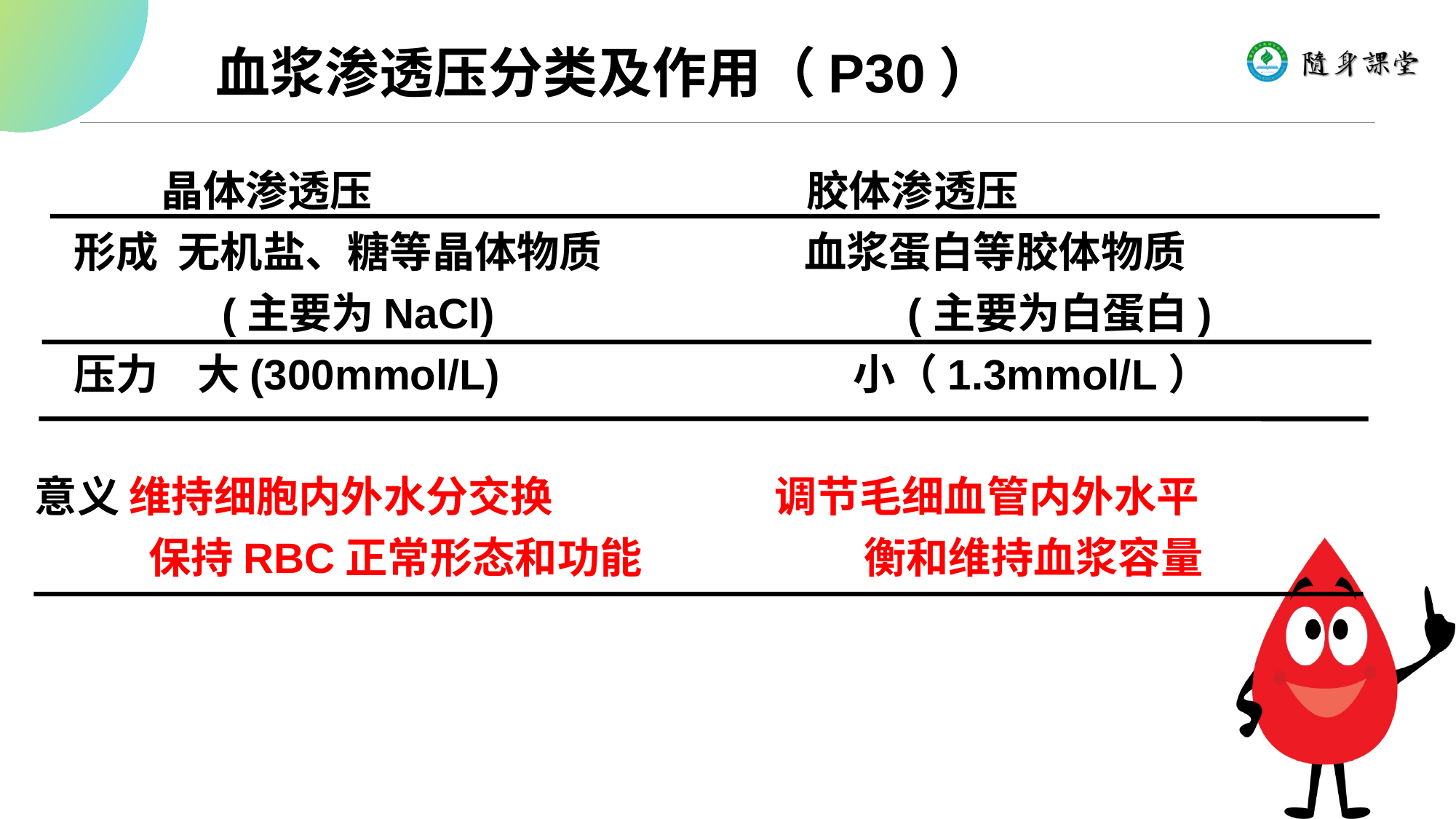

血浆渗透压分类及作用（P30）
            晶体渗透压                                             胶体渗透压
   形成  无机盐、糖等晶体物质                     血浆蛋白等胶体物质
　　　  (主要为NaCl)                                   (主要为白蛋白)
   压力    大(300mmol/L)                             小（1.3mmol/L）

意义 维持细胞内外水分交换                       调节毛细血管内外水平
　　   保持RBC正常形态和功能                       衡和维持血浆容量